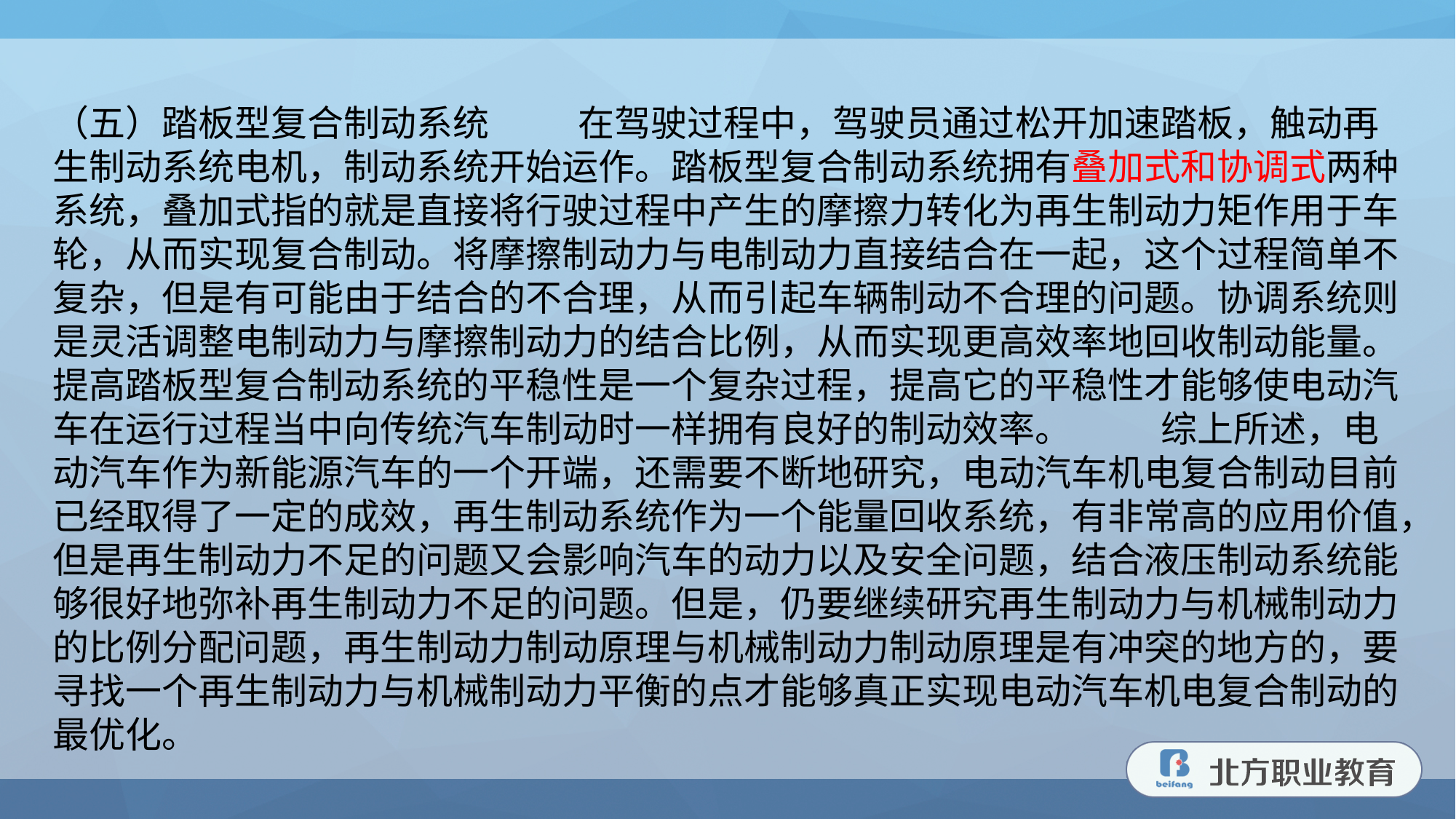

（五）踏板型复合制动系统 　　 在驾驶过程中，驾驶员通过松开加速踏板，触动再生制动系统电机，制动系统开始运作。踏板型复合制动系统拥有叠加式和协调式两种系统，叠加式指的就是直接将行驶过程中产生的摩擦力转化为再生制动力矩作用于车轮，从而实现复合制动。将摩擦制动力与电制动力直接结合在一起，这个过程简单不复杂，但是有可能由于结合的不合理，从而引起车辆制动不合理的问题。协调系统则是灵活调整电制动力与摩擦制动力的结合比例，从而实现更高效率地回收制动能量。提高踏板型复合制动系统的平稳性是一个复杂过程，提高它的平稳性才能够使电动汽车在运行过程当中向传统汽车制动时一样拥有良好的制动效率。 　　 综上所述，电动汽车作为新能源汽车的一个开端，还需要不断地研究，电动汽车机电复合制动目前已经取得了一定的成效，再生制动系统作为一个能量回收系统，有非常高的应用价值，但是再生制动力不足的问题又会影响汽车的动力以及安全问题，结合液压制动系统能够很好地弥补再生制动力不足的问题。但是，仍要继续研究再生制动力与机械制动力的比例分配问题，再生制动力制动原理与机械制动力制动原理是有冲突的地方的，要寻找一个再生制动力与机械制动力平衡的点才能够真正实现电动汽车机电复合制动的最优化。